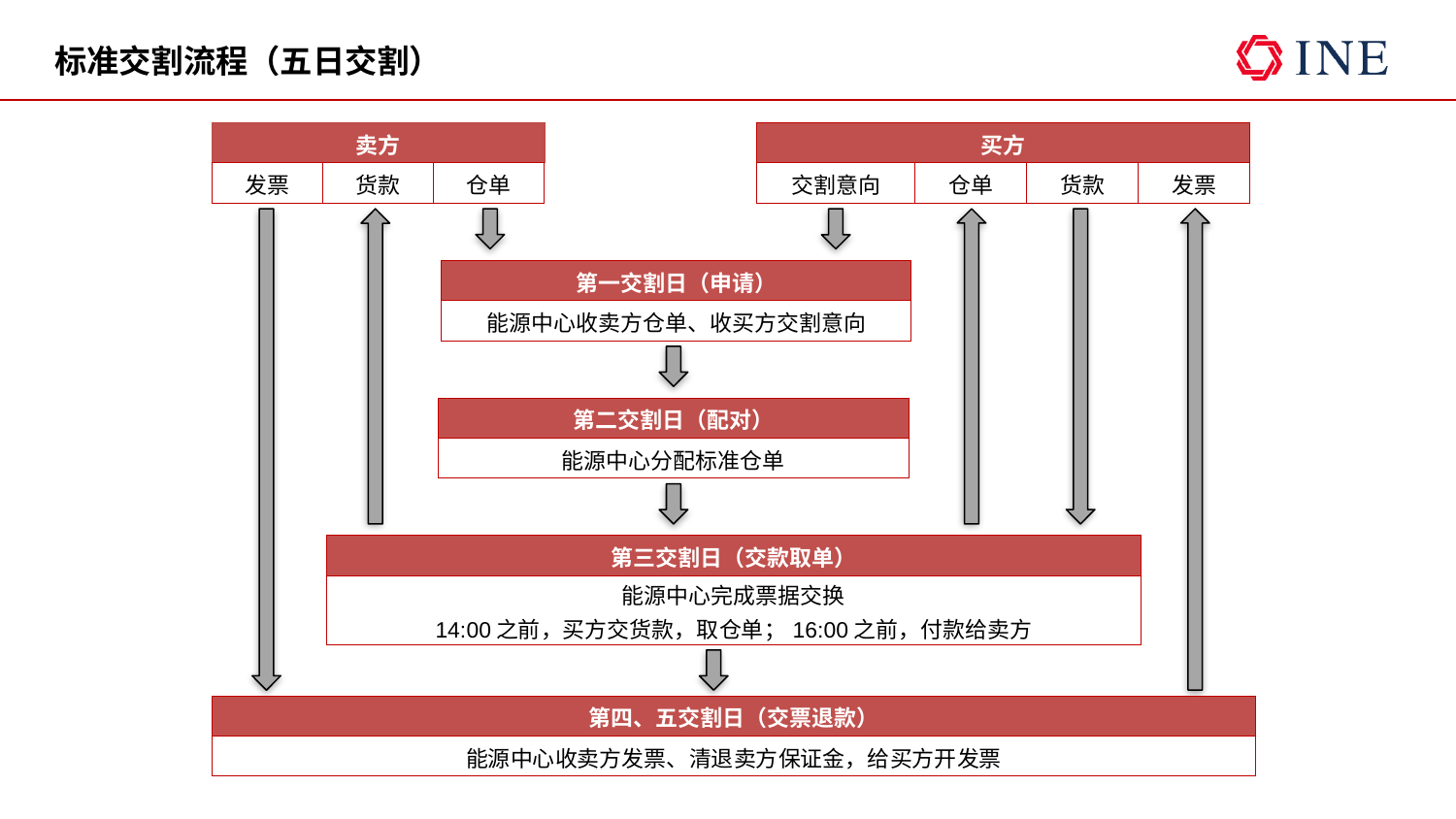

# 标准交割流程（五日交割）
| 卖方 |  |  |
| --- | --- | --- |
| 发票 | 货款 | 仓单 |
| 买方 |  |  |  |
| --- | --- | --- | --- |
| 交割意向 | 仓单 | 货款 | 发票 |

| 第一交割日（申请） |
| --- |
| 能源中心收卖方仓单、收买方交割意向 |

| 第二交割日（配对） |
| --- |
| 能源中心分配标准仓单 |

| 第三交割日（交款取单） |
| --- |
| 能源中心完成票据交换 14:00之前，买方交货款，取仓单；16:00之前，付款给卖方 |

| 第四、五交割日（交票退款） |
| --- |
| 能源中心收卖方发票、清退卖方保证金，给买方开发票 |